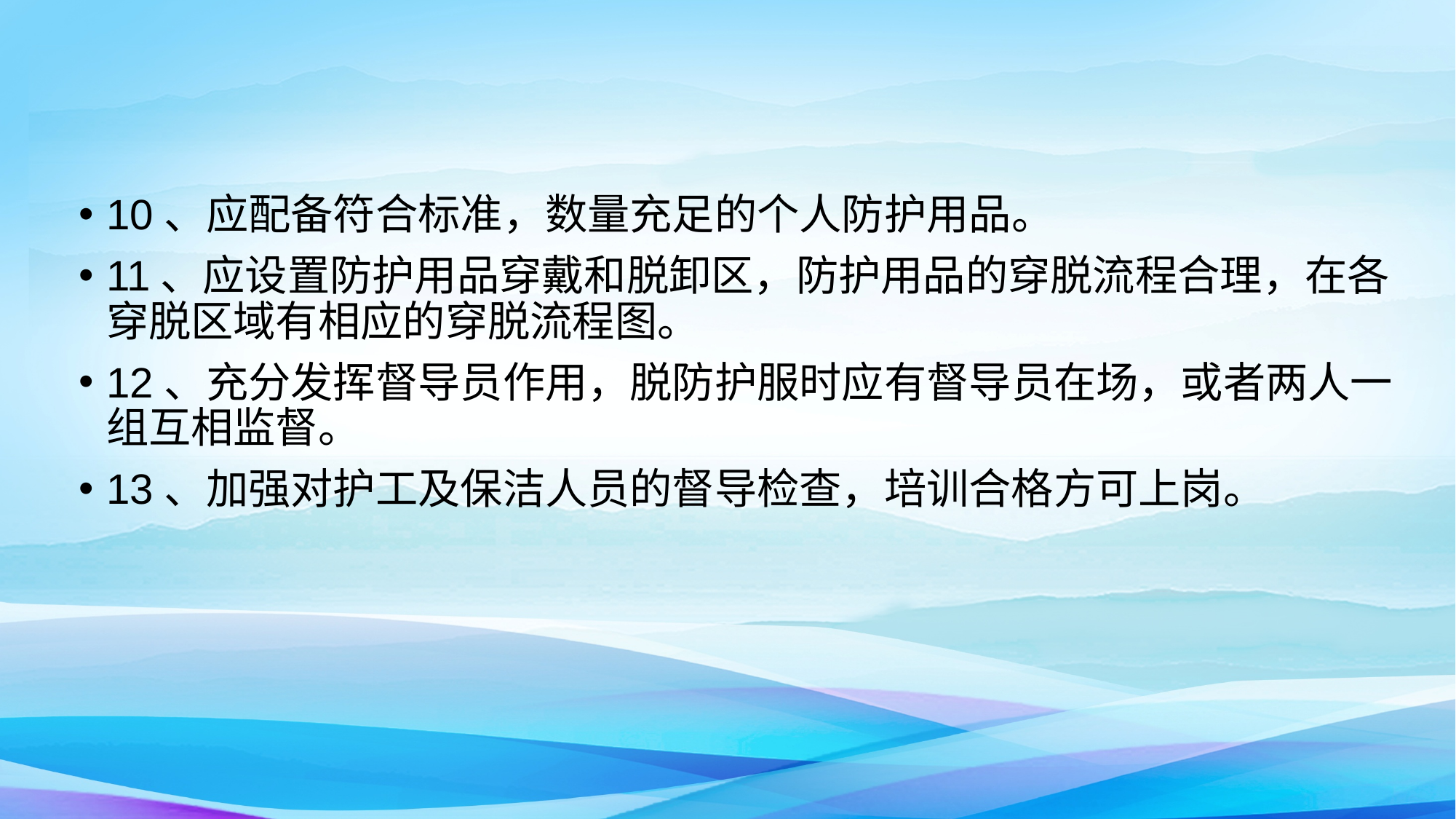

10、应配备符合标准，数量充足的个人防护用品。
11、应设置防护用品穿戴和脱卸区，防护用品的穿脱流程合理，在各穿脱区域有相应的穿脱流程图。
12、充分发挥督导员作用，脱防护服时应有督导员在场，或者两人一组互相监督。
13、加强对护工及保洁人员的督导检查，培训合格方可上岗。